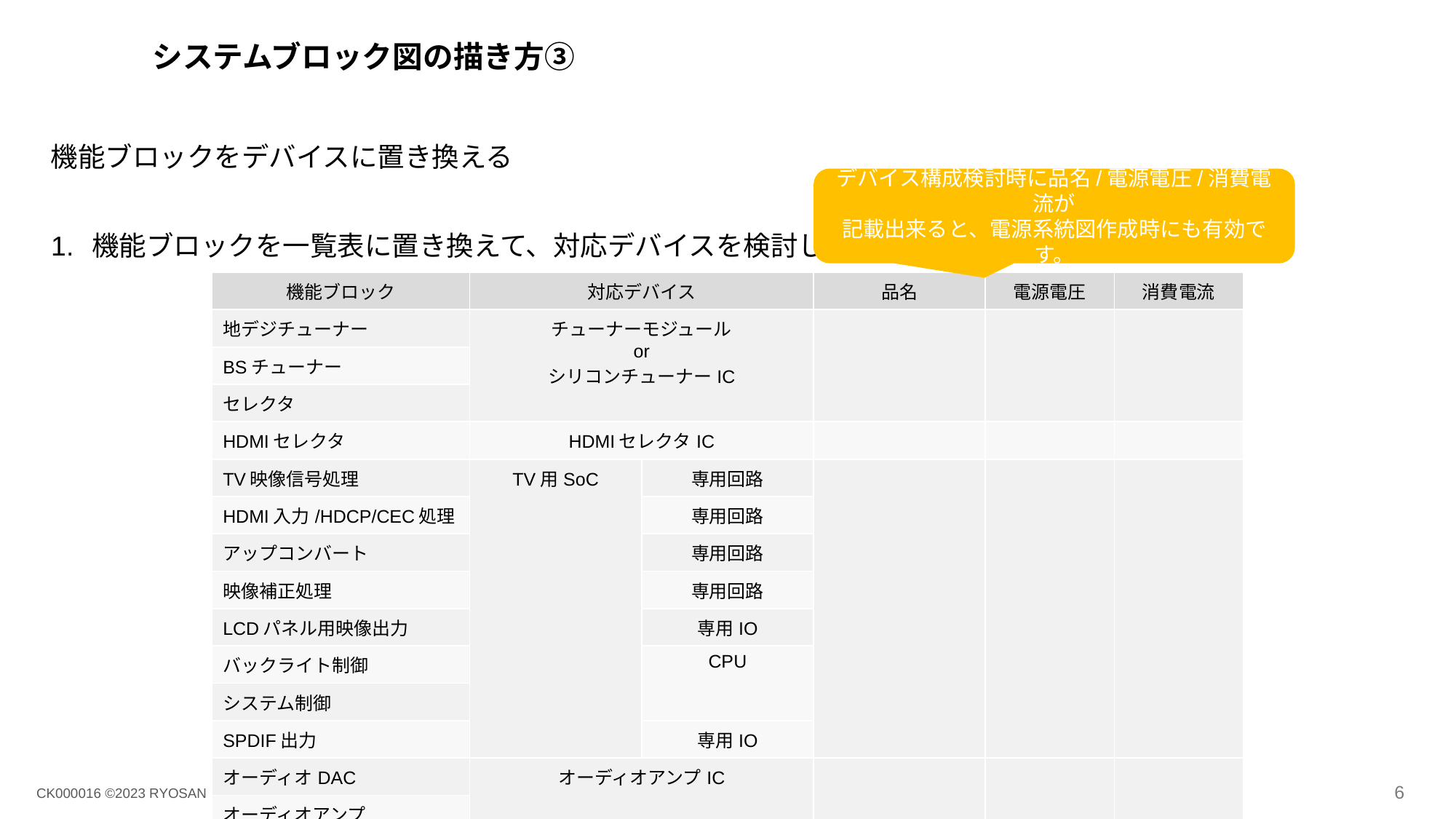

# システムブロック図の描き方③
機能ブロックをデバイスに置き換える
デバイス構成検討時に品名/電源電圧/消費電流が
記載出来ると、電源系統図作成時にも有効です。
機能ブロックを一覧表に置き換えて、対応デバイスを検討します。

| 機能ブロック | 対応デバイス |  | 品名 | 電源電圧 | 消費電流 |
| --- | --- | --- | --- | --- | --- |
| 地デジチューナー | チューナーモジュール or シリコンチューナーIC |  |  |  |  |
| BSチューナー |  |  |  |  |  |
| セレクタ |  |  |  |  |  |
| HDMIセレクタ | HDMIセレクタIC |  |  |  |  |
| TV映像信号処理 | TV用SoC | 専用回路 |  |  |  |
| HDMI入力/HDCP/CEC処理 |  | 専用回路 |  |  |  |
| アップコンバート |  | 専用回路 |  |  |  |
| 映像補正処理 |  | 専用回路 |  |  |  |
| LCDパネル用映像出力 |  | 専用IO |  |  |  |
| バックライト制御 |  | CPU |  |  |  |
| システム制御 |  |  |  |  |  |
| SPDIF出力 |  | 専用IO |  |  |  |
| オーディオDAC | オーディオアンプIC |  |  |  |  |
| オーディオアンプ |  |  |  |  |  |
| リモコン処理 | MCU |  |  |  |  |